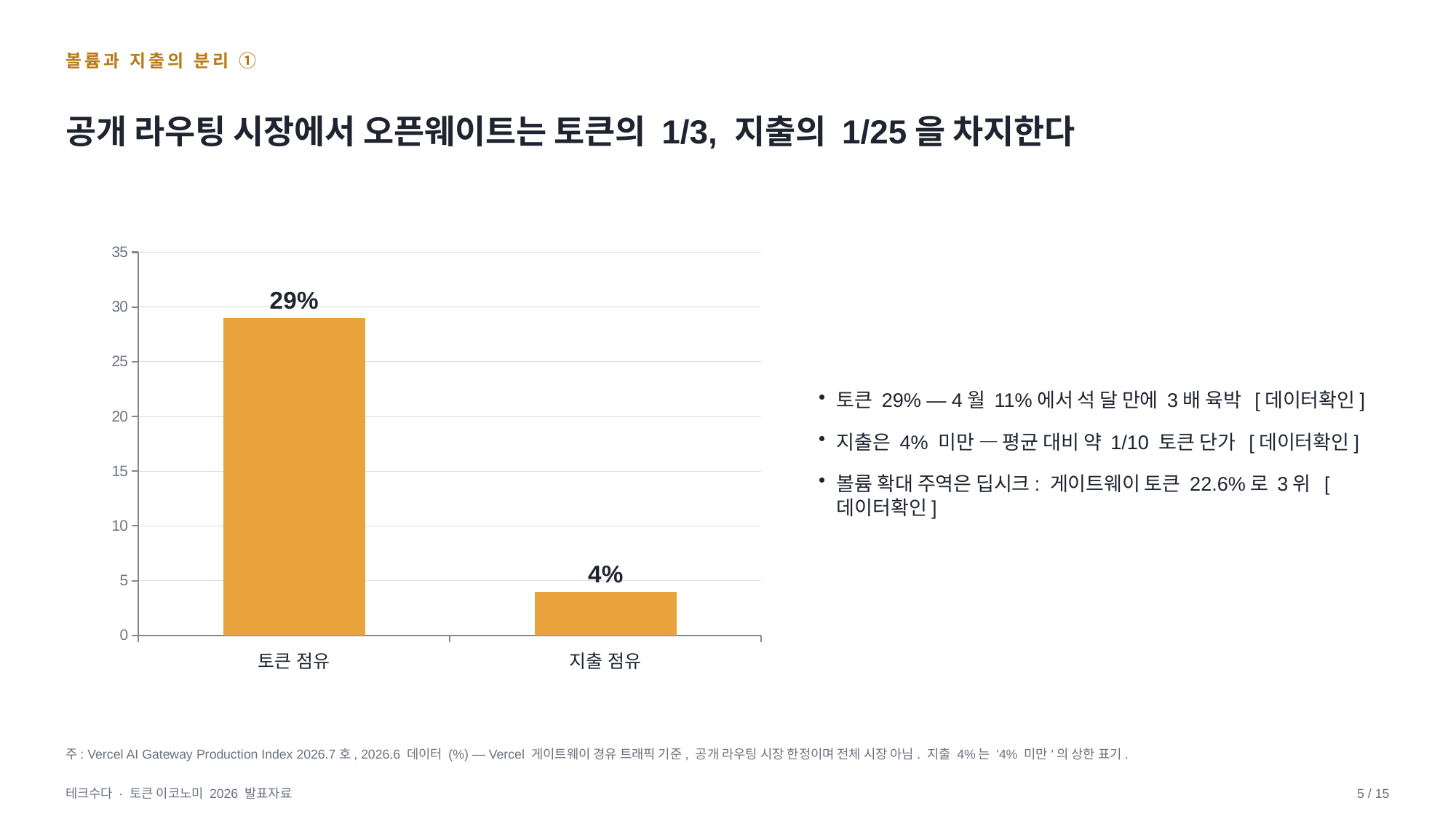

볼륨과 지출의 분리 ①
공개 라우팅 시장에서 오픈웨이트는 토큰의 1/3, 지출의 1/25을 차지한다

### Chart

| Category | 오픈웨이트 점유율 |
|---|---|
| 토큰 점유 | 29.0 |
| 지출 점유 | 4.0 |
토큰 29% — 4월 11%에서 석 달 만에 3배 육박  [데이터확인]
지출은 4% 미만 — 평균 대비 약 1/10 토큰 단가  [데이터확인]
볼륨 확대 주역은 딥시크: 게이트웨이 토큰 22.6%로 3위  [데이터확인]
주: Vercel AI Gateway Production Index 2026.7호, 2026.6 데이터 (%) — Vercel 게이트웨이 경유 트래픽 기준, 공개 라우팅 시장 한정이며 전체 시장 아님. 지출 4%는 '4% 미만'의 상한 표기.
테크수다 · 토큰 이코노미 2026 발표자료
5 / 15